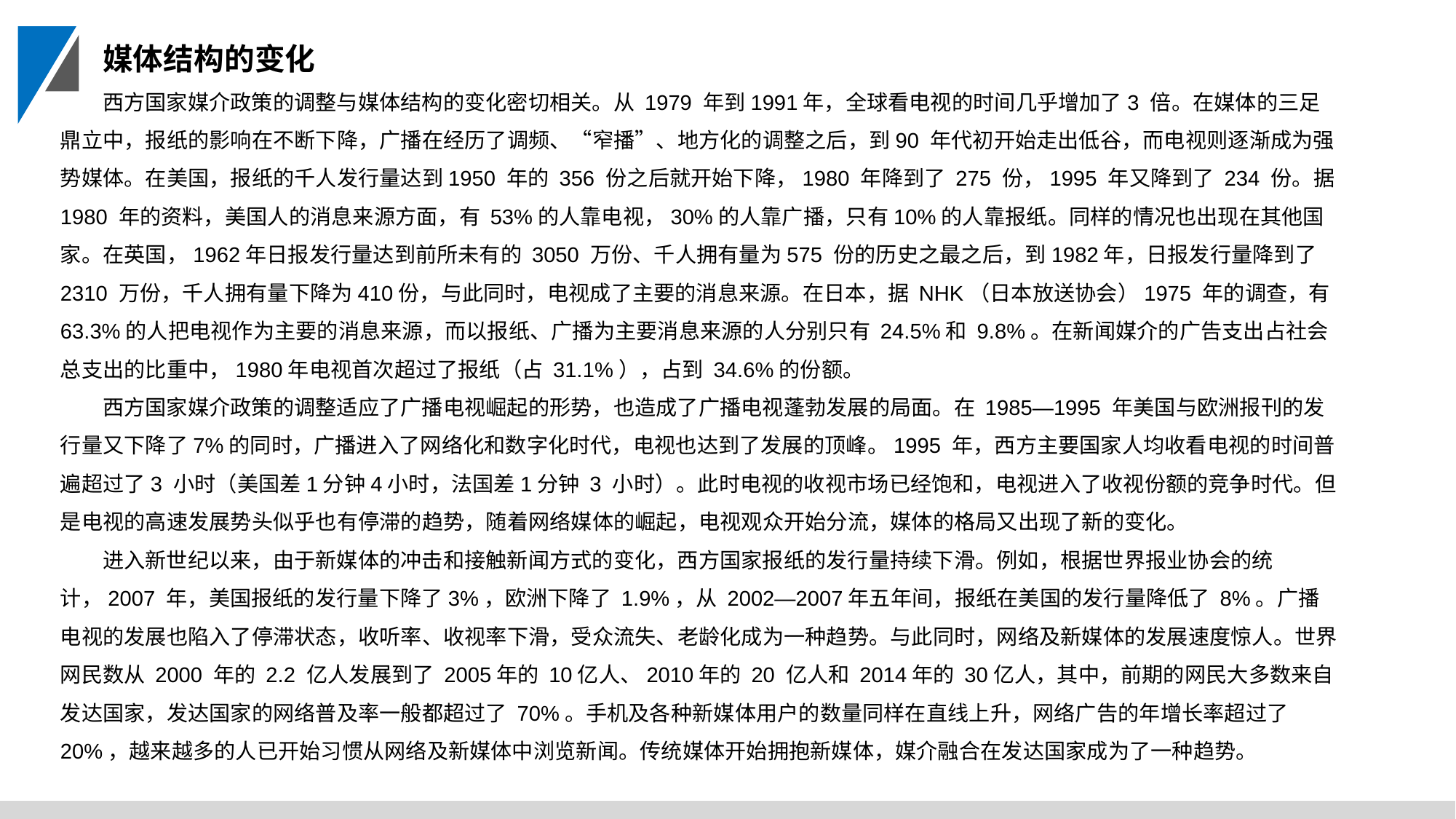

媒体结构的变化
西方国家媒介政策的调整与媒体结构的变化密切相关。从 1979 年到1991年，全球看电视的时间几乎增加了3 倍。在媒体的三足鼎立中，报纸的影响在不断下降，广播在经历了调频、“窄播”、地方化的调整之后，到90 年代初开始走出低谷，而电视则逐渐成为强势媒体。在美国，报纸的千人发行量达到1950 年的 356 份之后就开始下降，1980 年降到了 275 份，1995 年又降到了 234 份。据 1980 年的资料，美国人的消息来源方面，有 53%的人靠电视，30%的人靠广播，只有10%的人靠报纸。同样的情况也出现在其他国家。在英国，1962年日报发行量达到前所未有的 3050 万份、千人拥有量为575 份的历史之最之后，到1982年，日报发行量降到了2310 万份，千人拥有量下降为410份，与此同时，电视成了主要的消息来源。在日本，据 NHK（日本放送协会）1975 年的调查，有 63.3%的人把电视作为主要的消息来源，而以报纸、广播为主要消息来源的人分别只有 24.5%和 9.8%。在新闻媒介的广告支出占社会总支出的比重中，1980年电视首次超过了报纸（占 31.1%），占到 34.6%的份额。
西方国家媒介政策的调整适应了广播电视崛起的形势，也造成了广播电视蓬勃发展的局面。在 1985—1995 年美国与欧洲报刊的发行量又下降了7%的同时，广播进入了网络化和数字化时代，电视也达到了发展的顶峰。1995 年，西方主要国家人均收看电视的时间普遍超过了3 小时（美国差1分钟4小时，法国差1分钟 3 小时）。此时电视的收视市场已经饱和，电视进入了收视份额的竞争时代。但是电视的高速发展势头似乎也有停滞的趋势，随着网络媒体的崛起，电视观众开始分流，媒体的格局又出现了新的变化。
进入新世纪以来，由于新媒体的冲击和接触新闻方式的变化，西方国家报纸的发行量持续下滑。例如，根据世界报业协会的统计，2007 年，美国报纸的发行量下降了3%，欧洲下降了 1.9%，从 2002—2007年五年间，报纸在美国的发行量降低了 8%。广播电视的发展也陷入了停滞状态，收听率、收视率下滑，受众流失、老龄化成为一种趋势。与此同时，网络及新媒体的发展速度惊人。世界网民数从 2000 年的 2.2 亿人发展到了 2005年的 10亿人、2010年的 20 亿人和 2014年的 30亿人，其中，前期的网民大多数来自发达国家，发达国家的网络普及率一般都超过了 70%。手机及各种新媒体用户的数量同样在直线上升，网络广告的年增长率超过了 20%，越来越多的人已开始习惯从网络及新媒体中浏览新闻。传统媒体开始拥抱新媒体，媒介融合在发达国家成为了一种趋势。